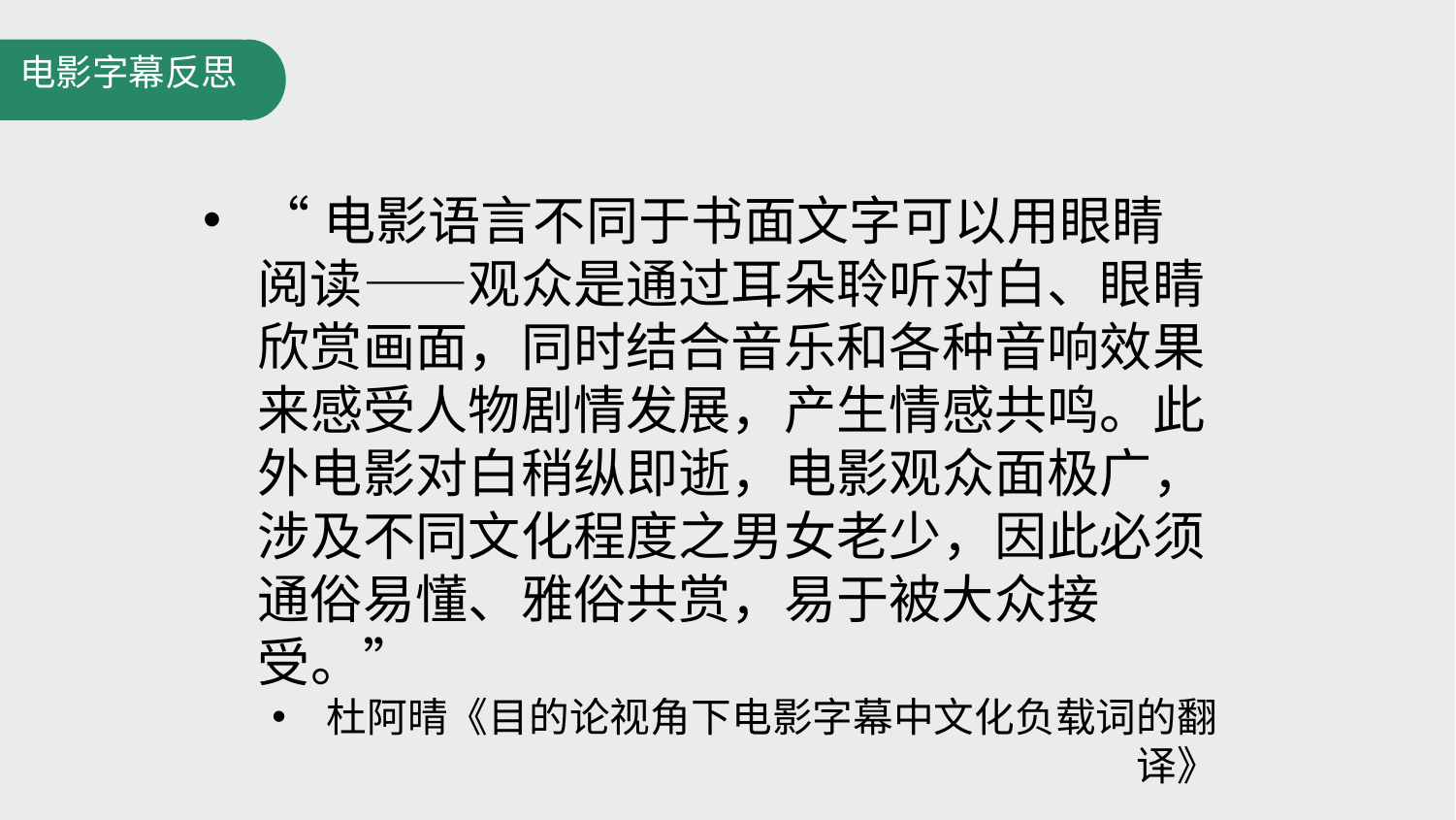

电影字幕反思
“电影语言不同于书面文字可以用眼睛阅读——观众是通过耳朵聆听对白、眼睛欣赏画面，同时结合音乐和各种音响效果来感受人物剧情发展，产生情感共鸣。此外电影对白稍纵即逝，电影观众面极广，涉及不同文化程度之男女老少，因此必须通俗易懂、雅俗共赏，易于被大众接受。”
杜阿晴《目的论视角下电影字幕中文化负载词的翻译》